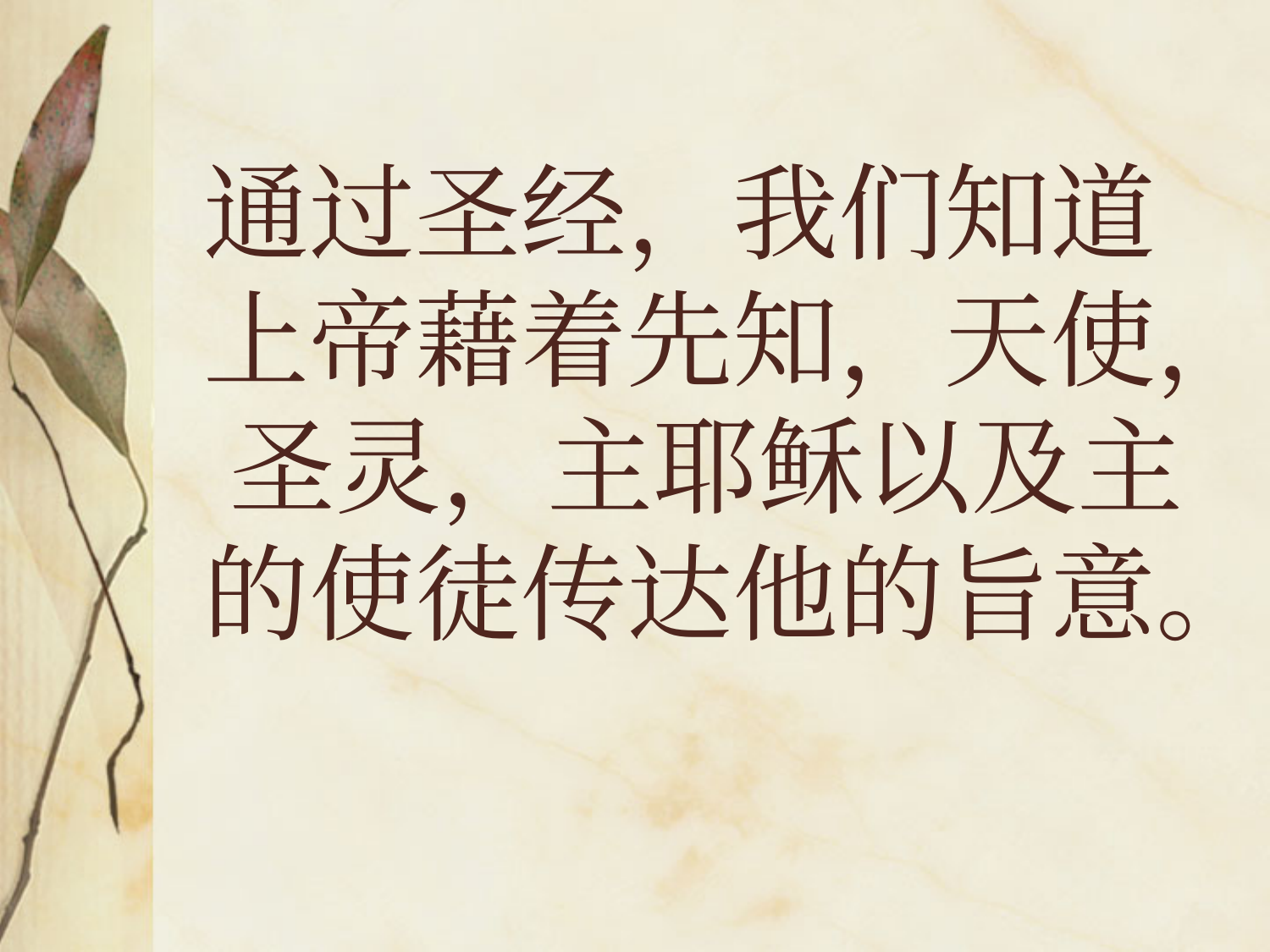

# 通过圣经，我们知道上帝藉着先知，天使， 圣灵，主耶稣以及主的使徒传达他的旨意。